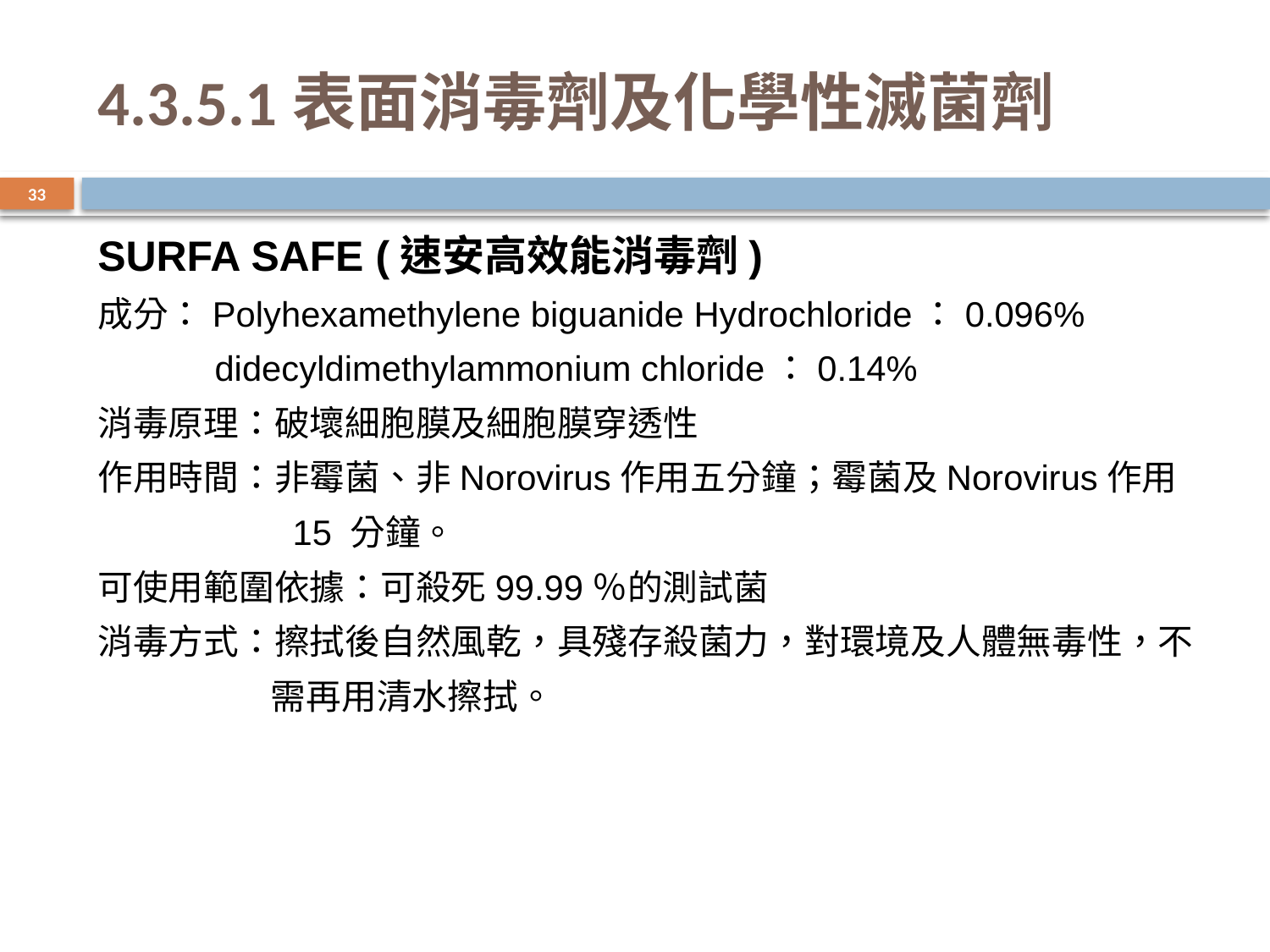

# 4.3.5.1表面消毒劑及化學性滅菌劑
33
SURFA SAFE (速安高效能消毒劑)
成分：Polyhexamethylene biguanide Hydrochloride：0.096%
            didecyldimethylammonium chloride：0.14%
消毒原理：破壞細胞膜及細胞膜穿透性
作用時間：非霉菌、非Norovirus作用五分鐘；霉菌及Norovirus作用
                    15 分鐘。
可使用範圍依據：可殺死99.99％的測試菌
消毒方式：擦拭後自然風乾，具殘存殺菌力，對環境及人體無毒性，不
                     需再用清水擦拭。